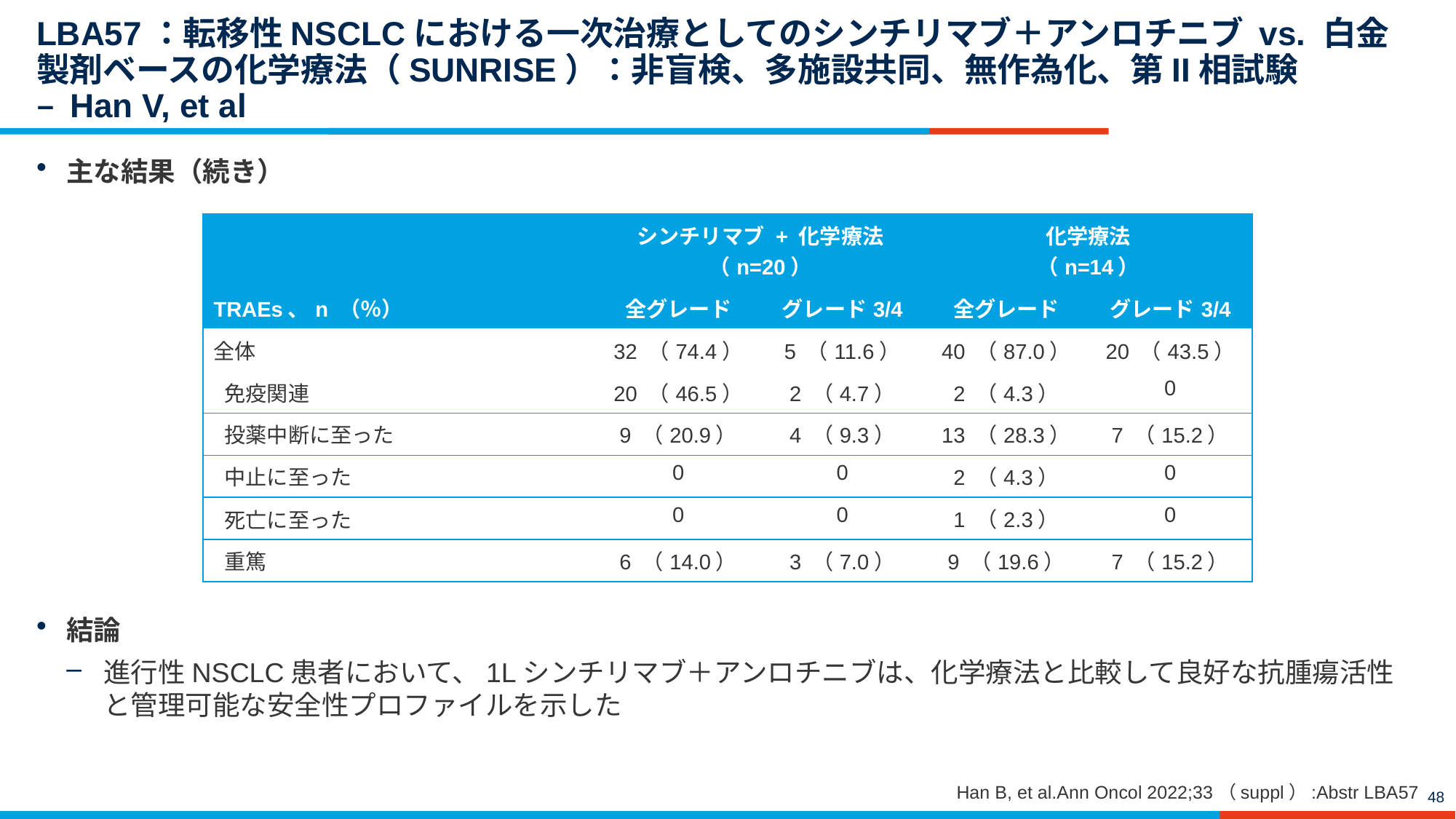

# LBA57：転移性NSCLCにおける一次治療としてのシンチリマブ＋アンロチニブ vs. 白金製剤ベースの化学療法（SUNRISE）：非盲検、多施設共同、無作為化、第II相試験 – Han V, et al
主な結果（続き）
結論
進行性NSCLC患者において、1Lシンチリマブ＋アンロチニブは、化学療法と比較して良好な抗腫瘍活性と管理可能な安全性プロファイルを示した

| TRAEs、n （％） | シンチリマブ + 化学療法 （n=20） |  | 化学療法 （n=14） |  |
| --- | --- | --- | --- | --- |
|  | 全グレード | グレード3/4 | 全グレード | グレード3/4 |
| 全体 | 32 （74.4） | 5 （11.6） | 40 （87.0） | 20 （43.5） |
| 免疫関連 | 20 （46.5） | 2 （4.7） | 2 （4.3） | 0 |
| 投薬中断に至った | 9 （20.9） | 4 （9.3） | 13 （28.3） | 7 （15.2） |
| 中止に至った | 0 | 0 | 2 （4.3） | 0 |
| 死亡に至った | 0 | 0 | 1 （2.3） | 0 |
| 重篤 | 6 （14.0） | 3 （7.0） | 9 （19.6） | 7 （15.2） |
Han B, et al.Ann Oncol 2022;33（suppl）:Abstr LBA57